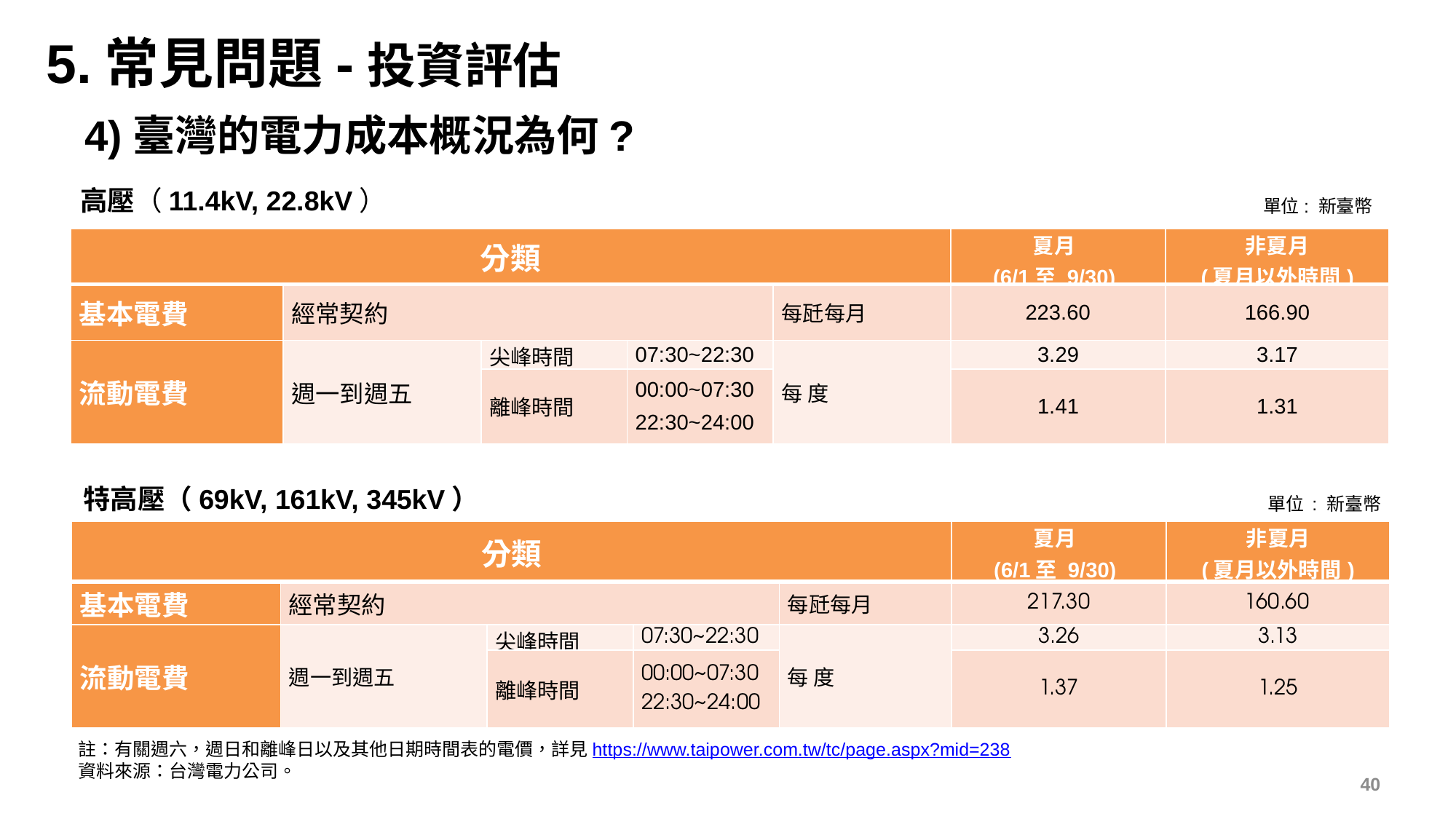

5.常見問題-投資評估
4)臺灣的電力成本概況為何?
高壓（11.4kV, 22.8kV）
單位: 新臺幣
| 分類 |  |  |  |  | 夏月 (6/1至 9/30) | 非夏月 (夏月以外時間) |
| --- | --- | --- | --- | --- | --- | --- |
| 基本電費 | 經常契約 |  |  | 每瓩每月 | 223.60 | 166.90 |
| 流動電費 | 週一到週五 | 尖峰時間 | 07:30~22:30 | 每 度 | 3.29 | 3.17 |
|  |  | 離峰時間 | 00:00~07:30 22:30~24:00 |  | 1.41 | 1.31 |
特高壓（69kV, 161kV, 345kV）
單位 : 新臺幣
| 分類 |  |  |  |  | 夏月 (6/1至 9/30) | 非夏月 (夏月以外時間) |
| --- | --- | --- | --- | --- | --- | --- |
| 基本電費 | 經常契約 |  |  | 每瓩每月 | 217.30 | 160.60 |
| 流動電費 | 週一到週五 | 尖峰時間 | 07:30~22:30 | 每 度 | 3.26 | 3.13 |
|  |  | 離峰時間 | 00:00~07:30 22:30~24:00 |  | 1.37 | 1.25 |
註：有關週六，週日和離峰日以及其他日期時間表的電價，詳見https://www.taipower.com.tw/tc/page.aspx?mid=238
資料來源：台灣電力公司。
40